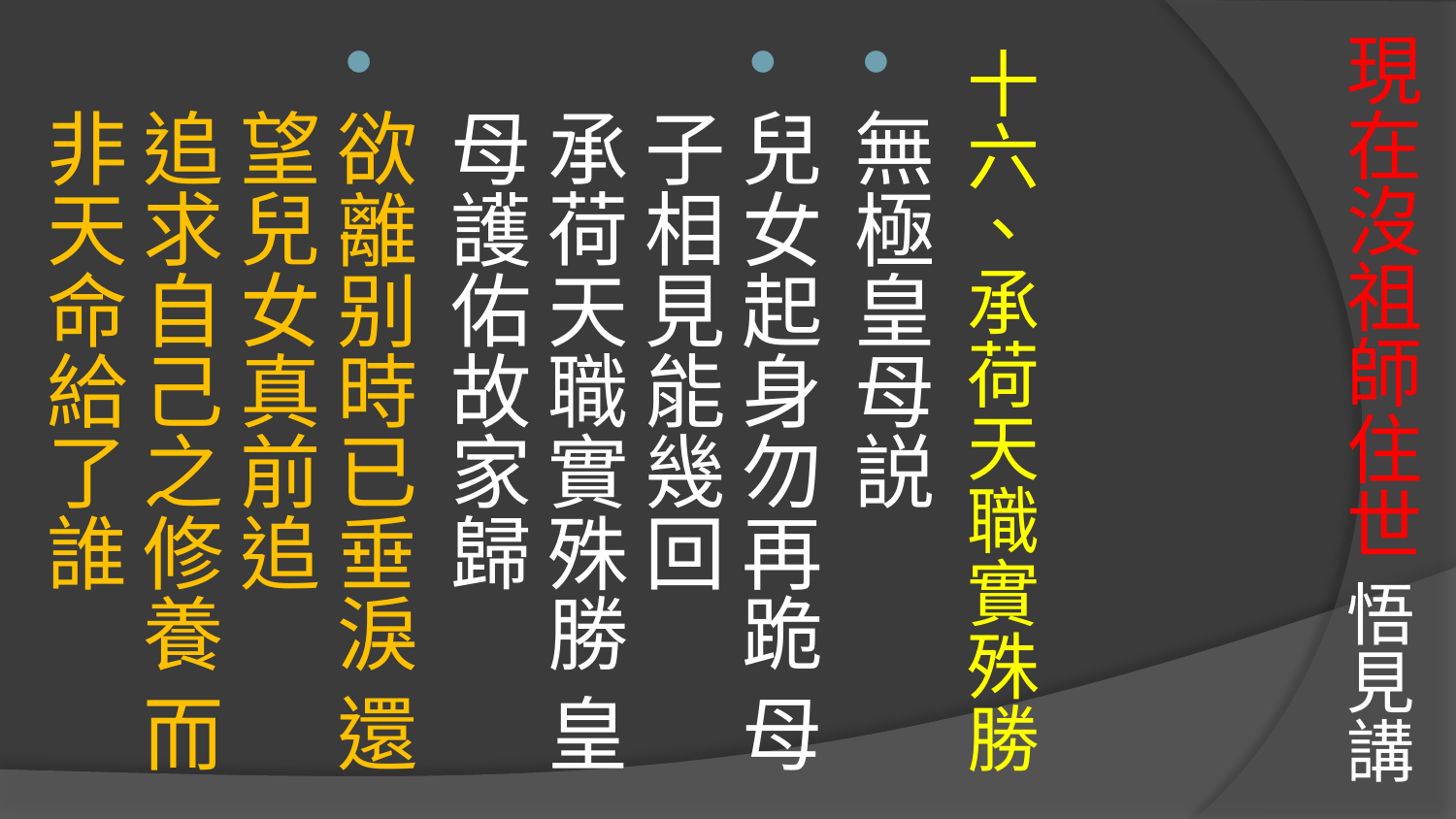

# 現在沒祖師住世 悟見講
十六、承荷天職實殊勝
無極皇母説
兒女起身勿再跪 母子相見能幾回
承荷天職實殊勝 皇母護佑故家歸
欲離别時已垂淚 還望兒女真前追
追求自己之修養 而非天命給了誰